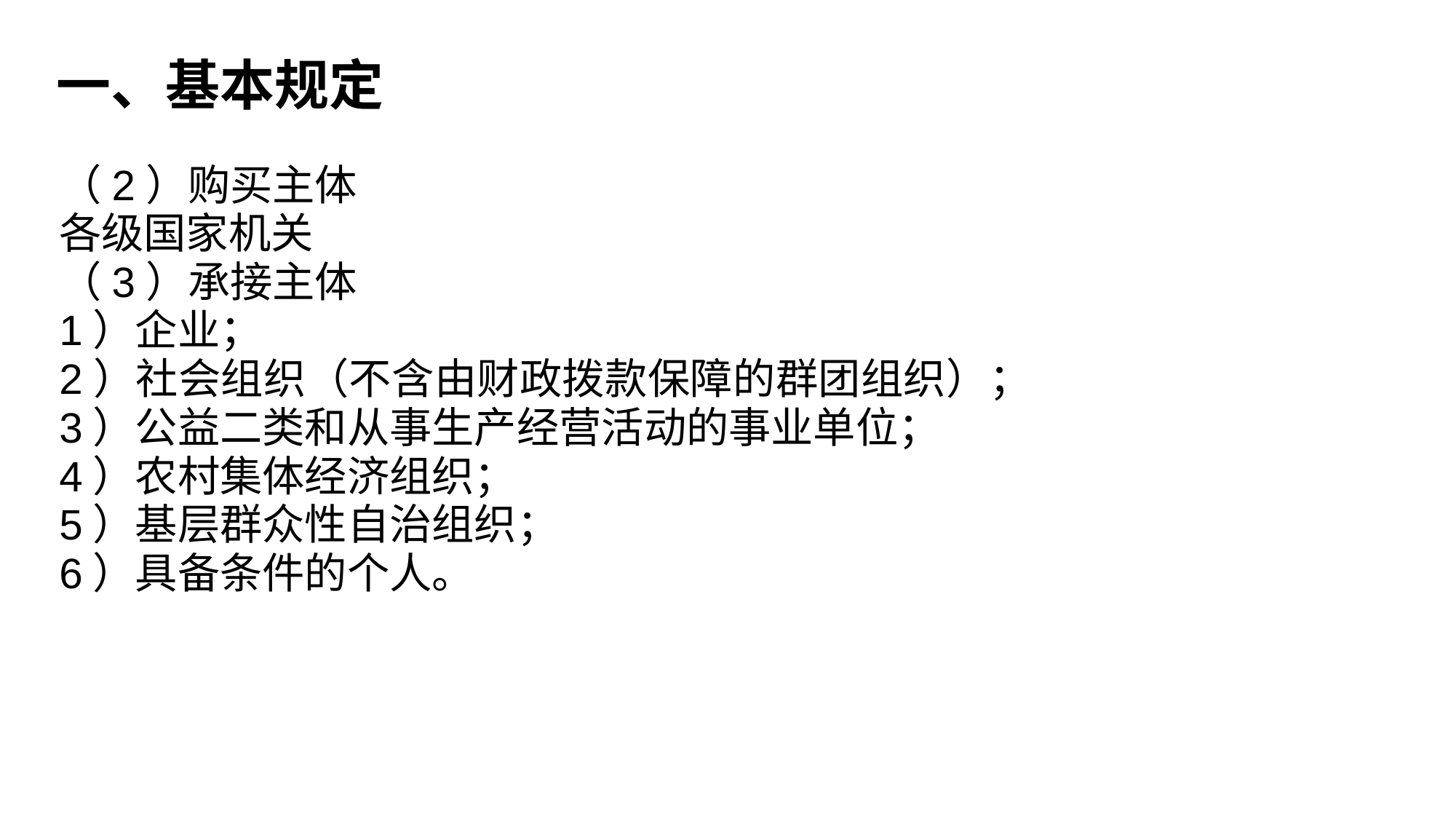

一、基本规定
（2）购买主体
各级国家机关
（3）承接主体
1）企业；
2）社会组织（不含由财政拨款保障的群团组织）；
3）公益二类和从事生产经营活动的事业单位；
4）农村集体经济组织；
5）基层群众性自治组织；
6）具备条件的个人。